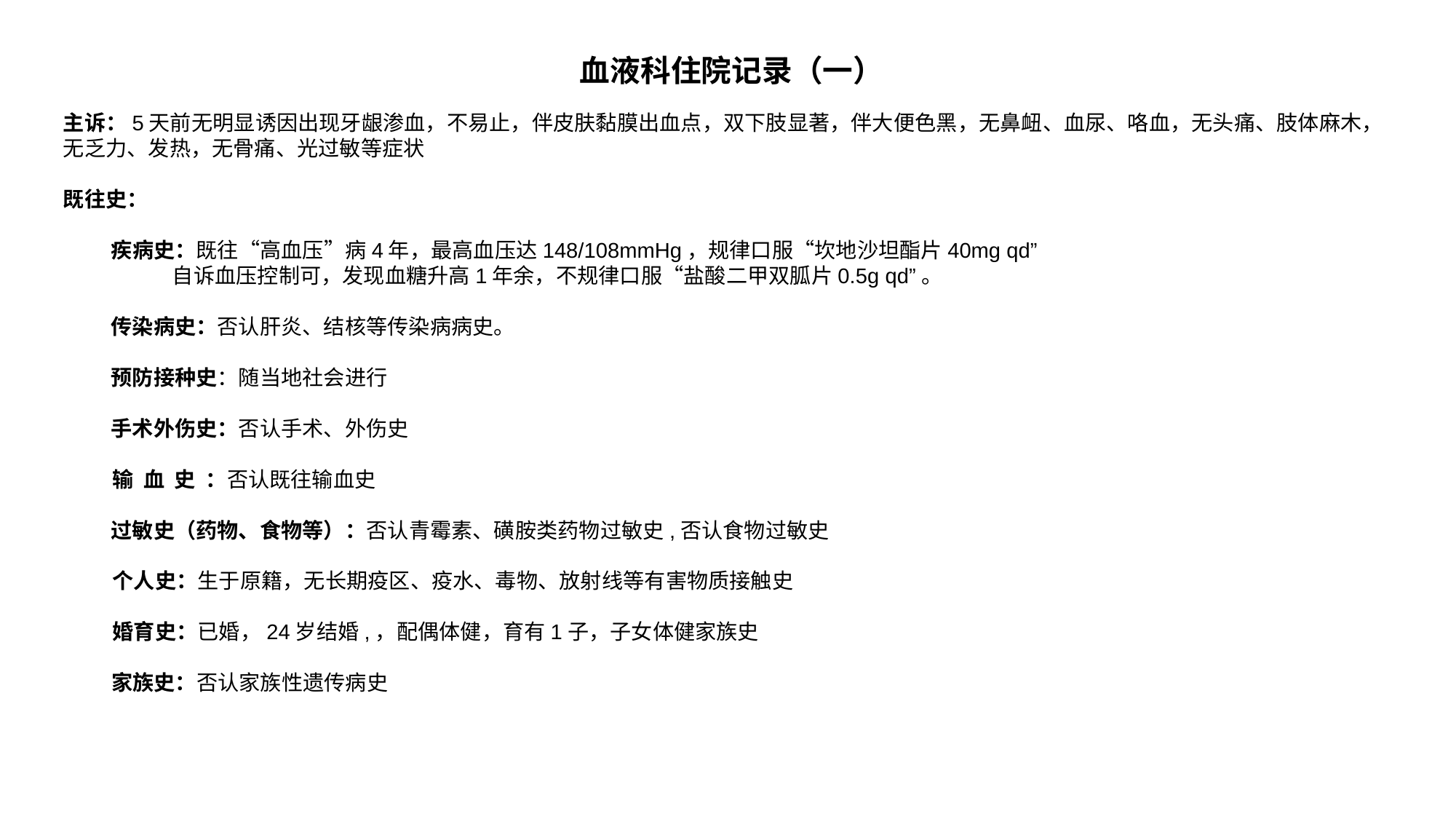

血液科住院记录（一）

主诉：5天前无明显诱因出现牙龈渗血，不易止，伴皮肤黏膜出血点，双下肢显著，伴大便色黑，无鼻衄、血尿、咯血，无头痛、肢体麻木，无乏力、发热，无骨痛、光过敏等症状

既往史：

         疾病史：既往“高血压”病4年，最高血压达148/108mmHg，规律口服“坎地沙坦酯片40mg qd”
                      自诉血压控制可，发现血糖升高1年余，不规律口服“盐酸二甲双胍片0.5g qd”。

         传染病史：否认肝炎、结核等传染病病史。

         预防接种史：随当地社会进行

         手术外伤史：否认手术、外伤史

         输  血  史  ：否认既往输血史

         过敏史（药物、食物等）：否认青霉素、磺胺类药物过敏史,否认食物过敏史

         个人史：生于原籍，无长期疫区、疫水、毒物、放射线等有害物质接触史

         婚育史：已婚，24岁结婚,，配偶体健，育有1子，子女体健家族史

         家族史：否认家族性遗传病史